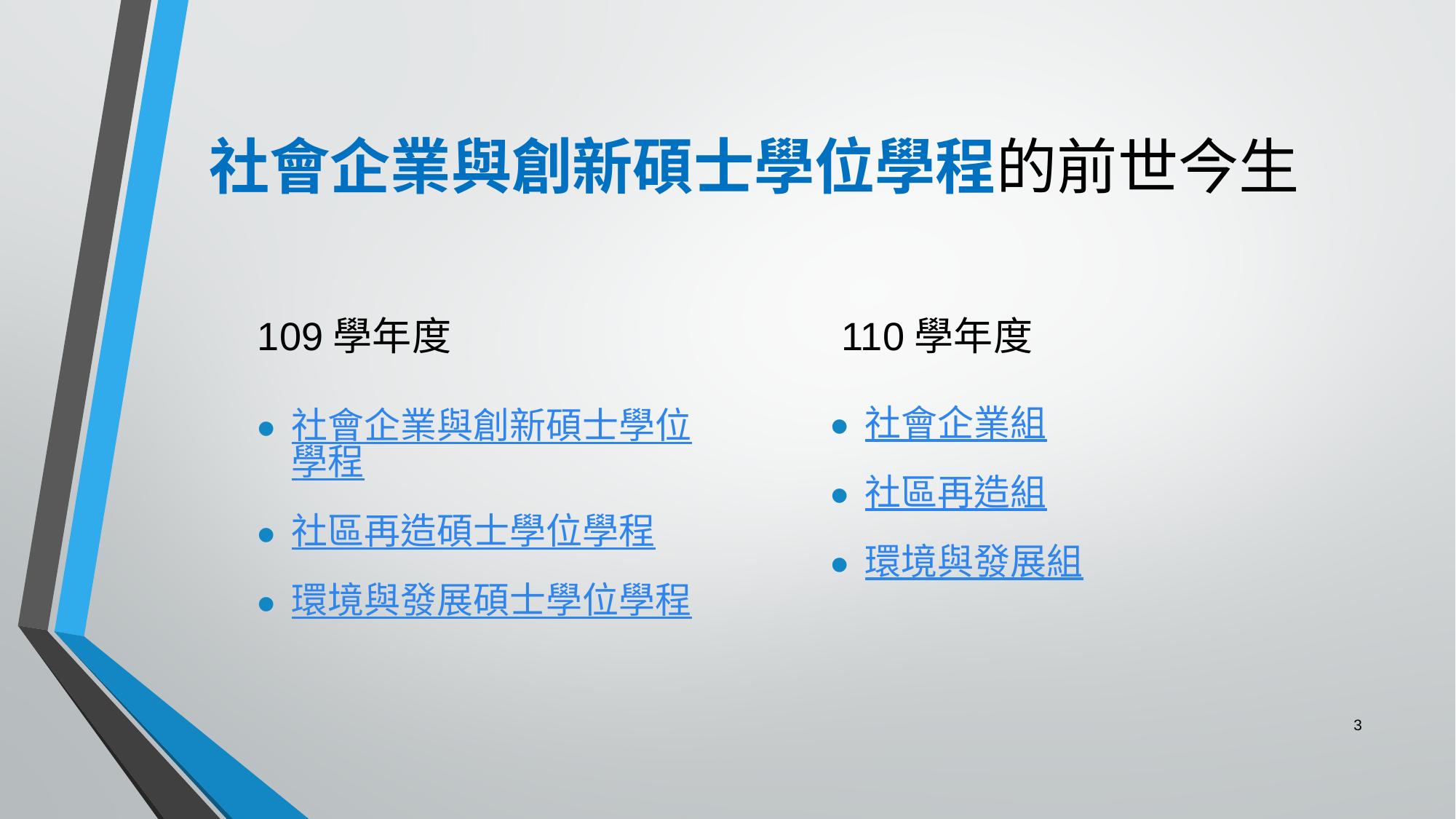

# 社會企業與創新碩士學位學程的前世今生
109學年度
110學年度
社會企業組
社區再造組
環境與發展組

社會企業與創新碩士學位學程
社區再造碩士學位學程
環境與發展碩士學位學程

3